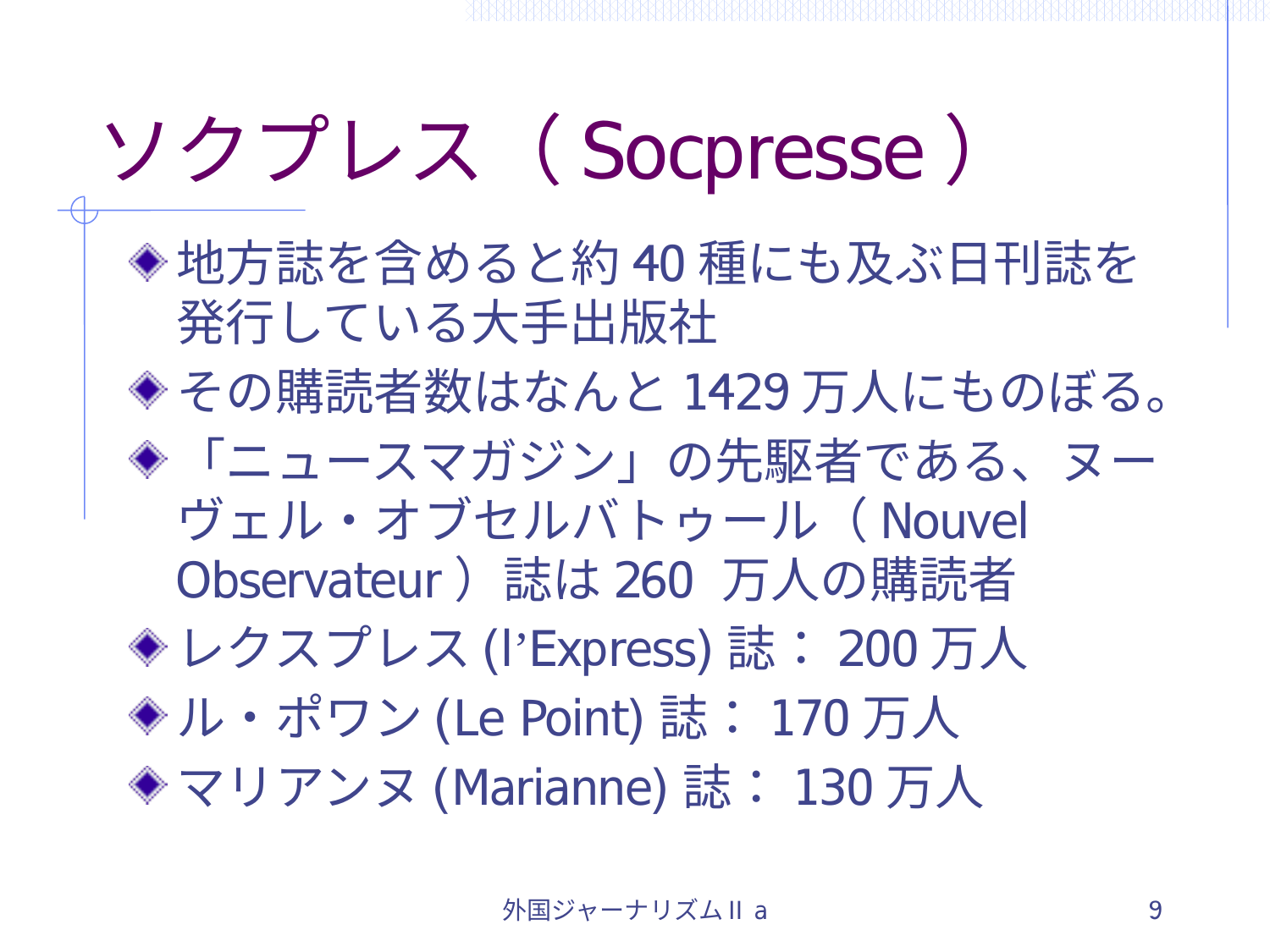

# ソクプレス（Socpresse）
地方誌を含めると約40種にも及ぶ日刊誌を発行している大手出版社
その購読者数はなんと1429万人にものぼる。
「ニュースマガジン」の先駆者である、ヌーヴェル・オブセルバトゥール（Nouvel Observateur）誌は260 万人の購読者
レクスプレス(l’Express)誌：200万人
ル・ポワン(Le Point)誌：170万人
マリアンヌ(Marianne)誌：130万人
外国ジャーナリズムⅡa
9